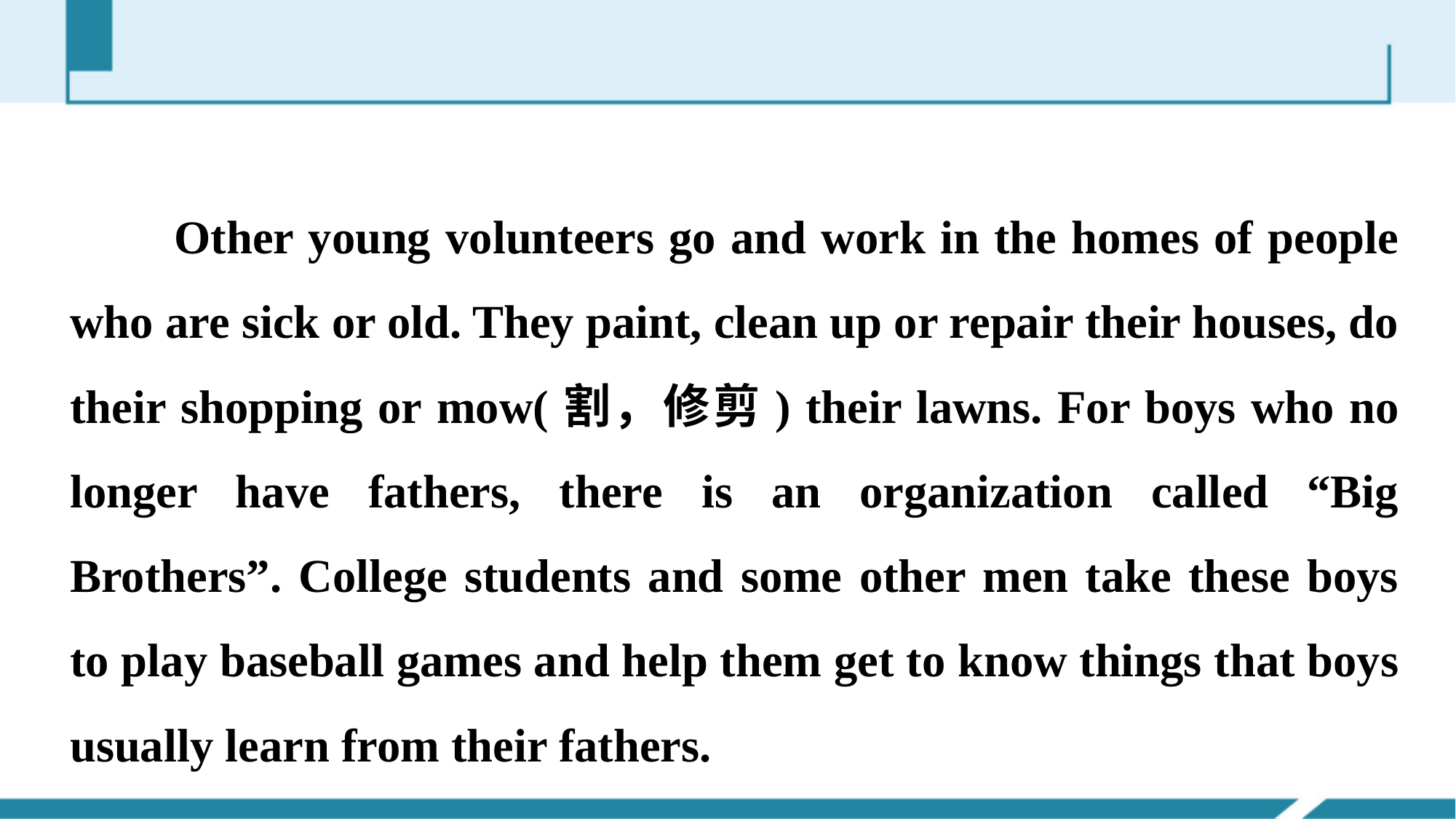

Other young volunteers go and work in the homes of people who are sick or old. They paint, clean up or repair their houses, do their shopping or mow(割，修剪) their lawns. For boys who no longer have fathers, there is an organization called “Big Brothers”. College students and some other men take these boys to play baseball games and help them get to know things that boys usually learn from their fathers.